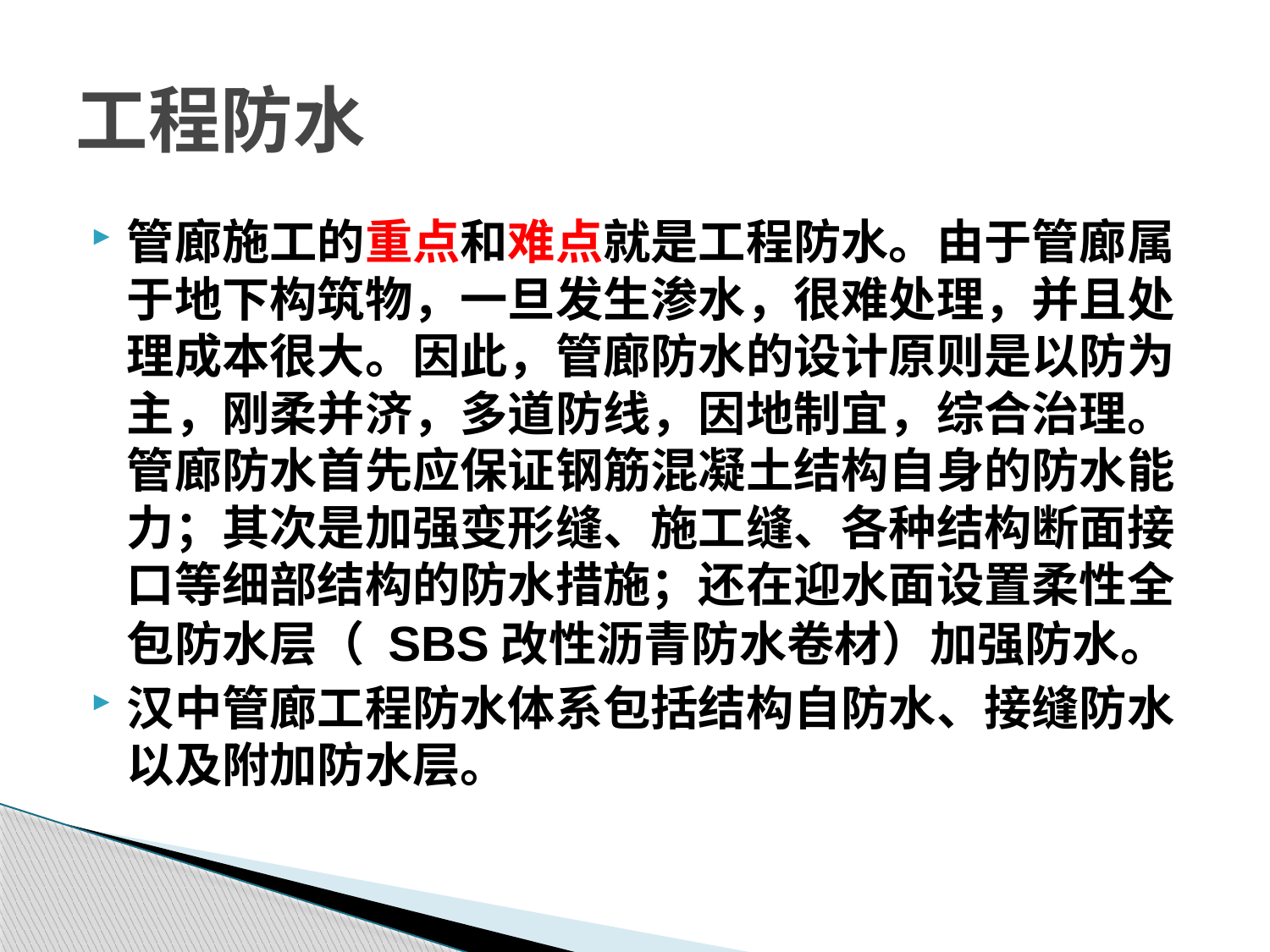

# 工程防水
管廊施工的重点和难点就是工程防水。由于管廊属于地下构筑物，一旦发生渗水，很难处理，并且处理成本很大。因此，管廊防水的设计原则是以防为主，刚柔并济，多道防线，因地制宜，综合治理。管廊防水首先应保证钢筋混凝土结构自身的防水能力；其次是加强变形缝、施工缝、各种结构断面接口等细部结构的防水措施；还在迎水面设置柔性全包防水层（ SBS改性沥青防水卷材）加强防水。
汉中管廊工程防水体系包括结构自防水、接缝防水以及附加防水层。